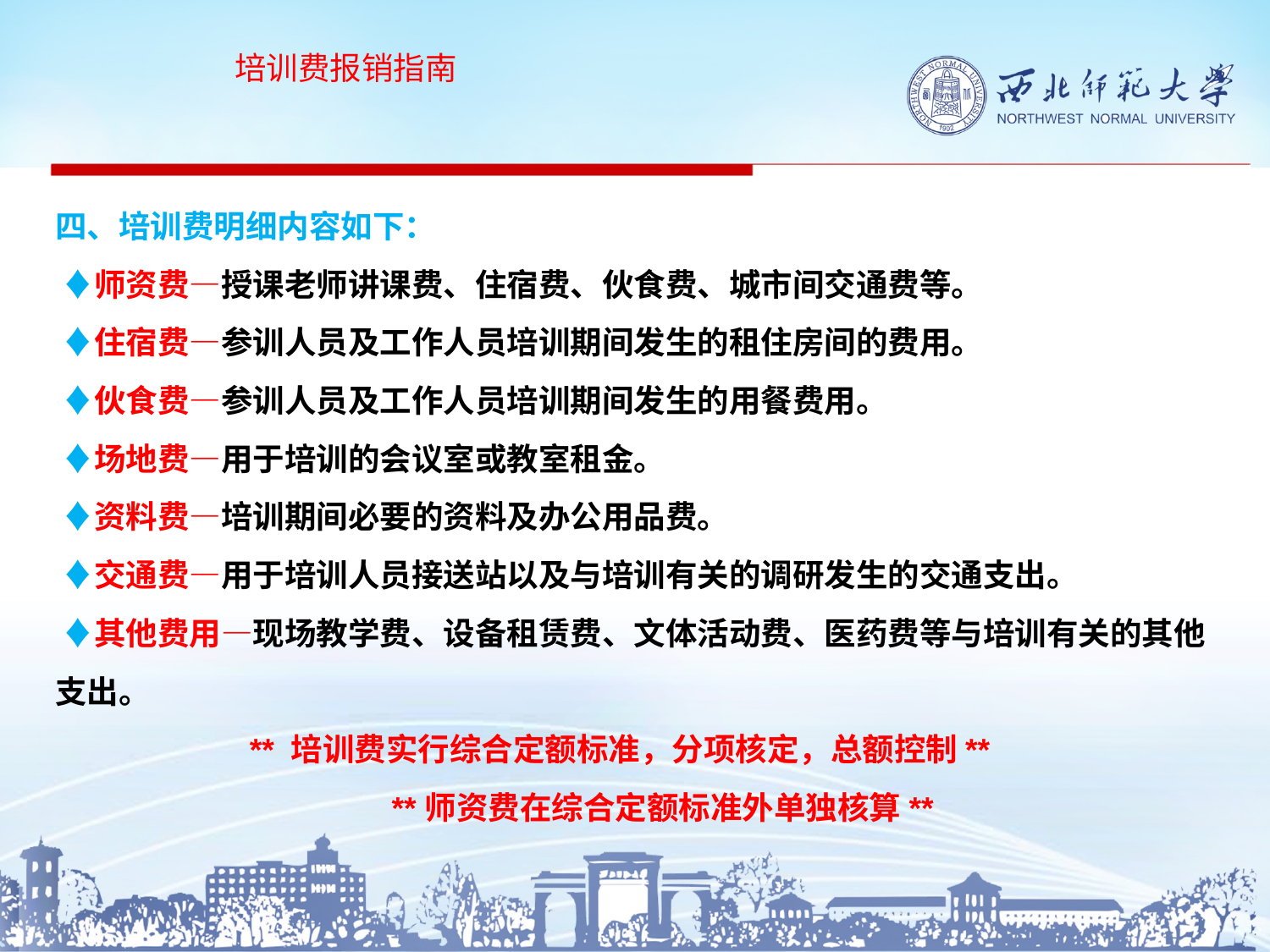

培训费报销指南
# 四、培训费明细内容如下： ♦师资费—授课老师讲课费、住宿费、伙食费、城市间交通费等。 ♦住宿费—参训人员及工作人员培训期间发生的租住房间的费用。 ♦伙食费—参训人员及工作人员培训期间发生的用餐费用。 ♦场地费—用于培训的会议室或教室租金。 ♦资料费—培训期间必要的资料及办公用品费。 ♦交通费—用于培训人员接送站以及与培训有关的调研发生的交通支出。 ♦其他费用—现场教学费、设备租赁费、文体活动费、医药费等与培训有关的其他支出。 ** 培训费实行综合定额标准，分项核定，总额控制** **师资费在综合定额标准外单独核算**